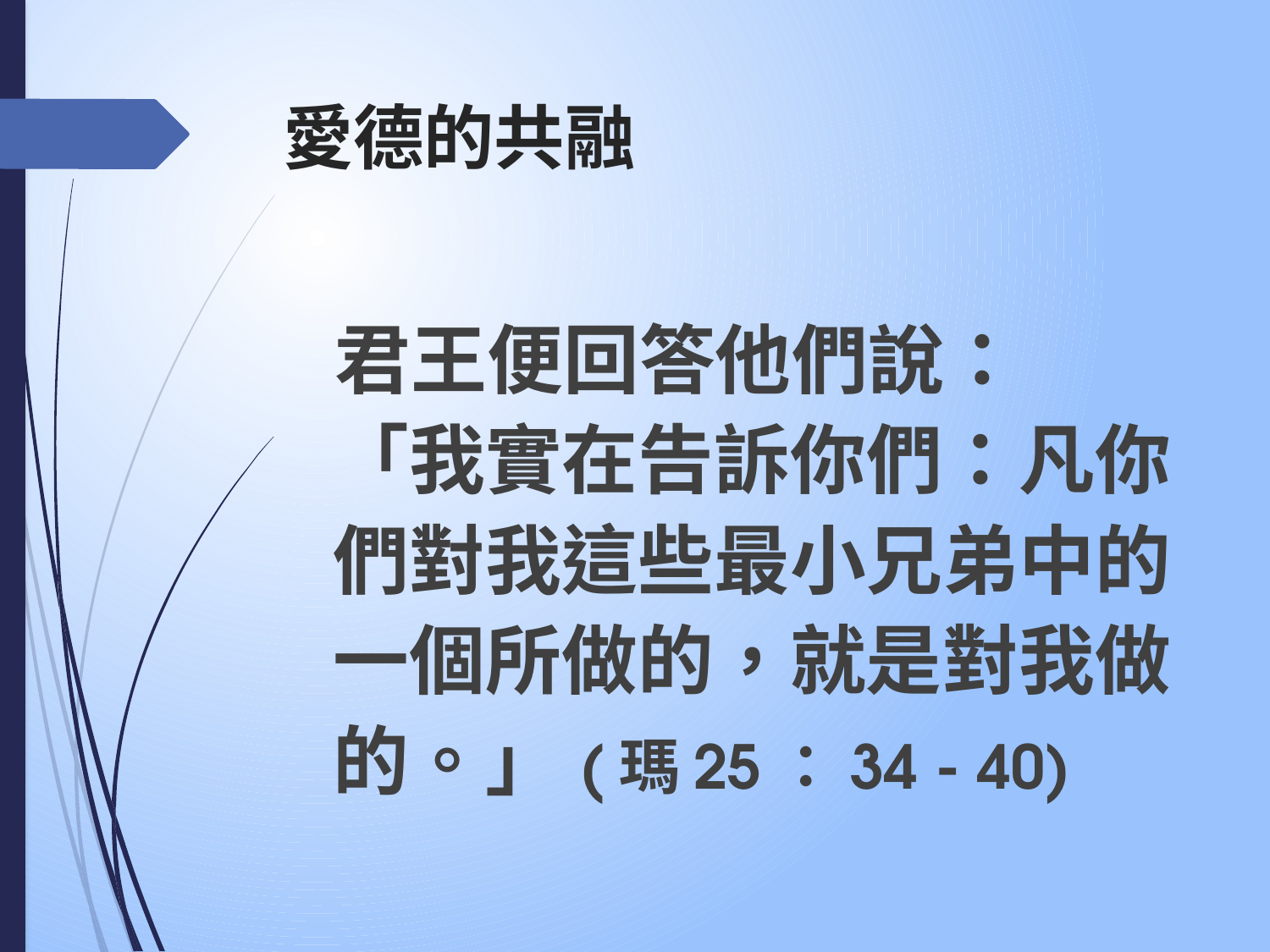

# 愛德的共融
  君王便回答他們說：「我實在告訴你們：凡你們對我這些最小兄弟中的一個所做的，就是對我做的。」(瑪25：34 - 40)